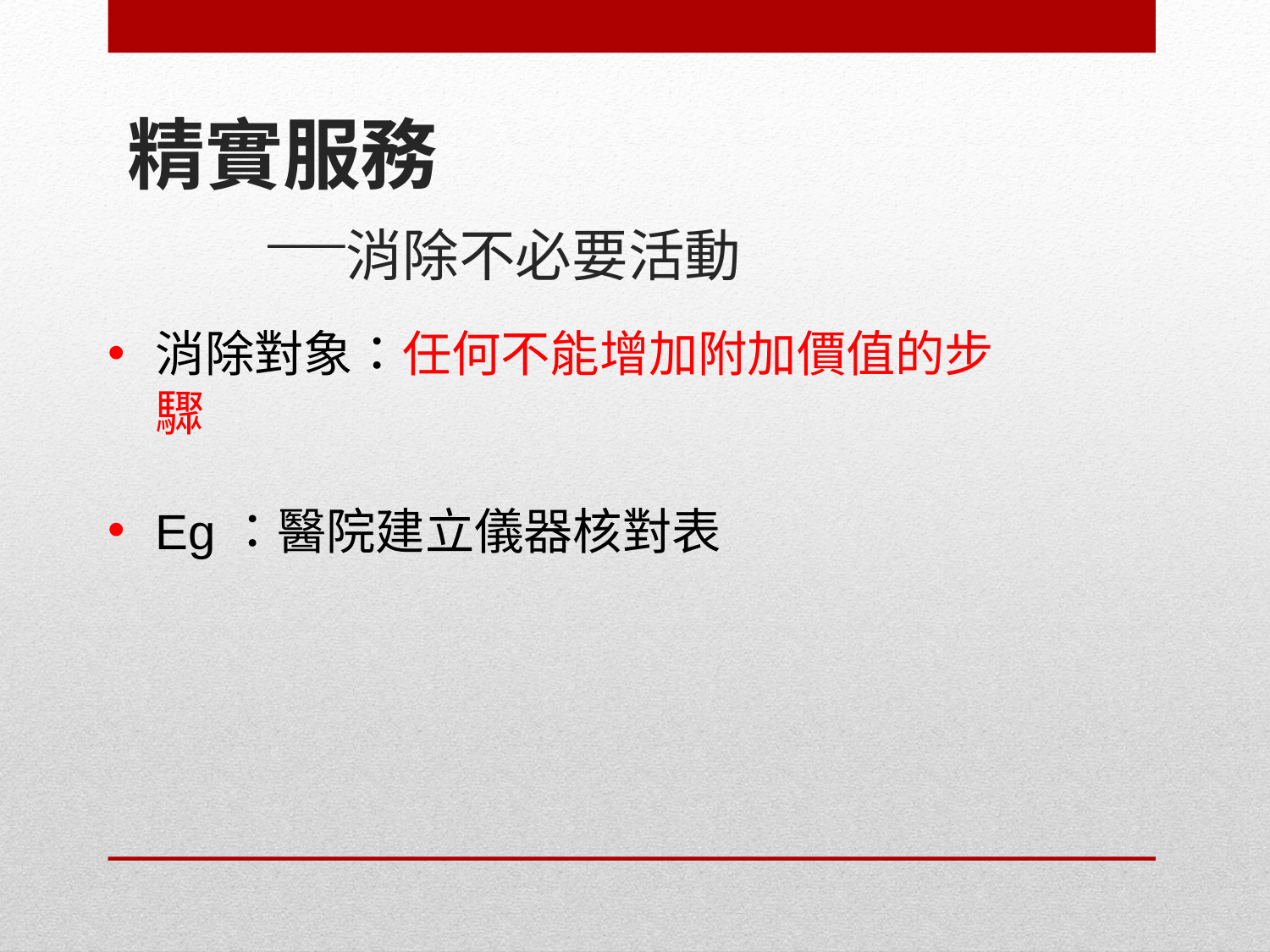

# 精實服務 ─消除不必要活動
消除對象：任何不能增加附加價值的步驟

Eg：醫院建立儀器核對表